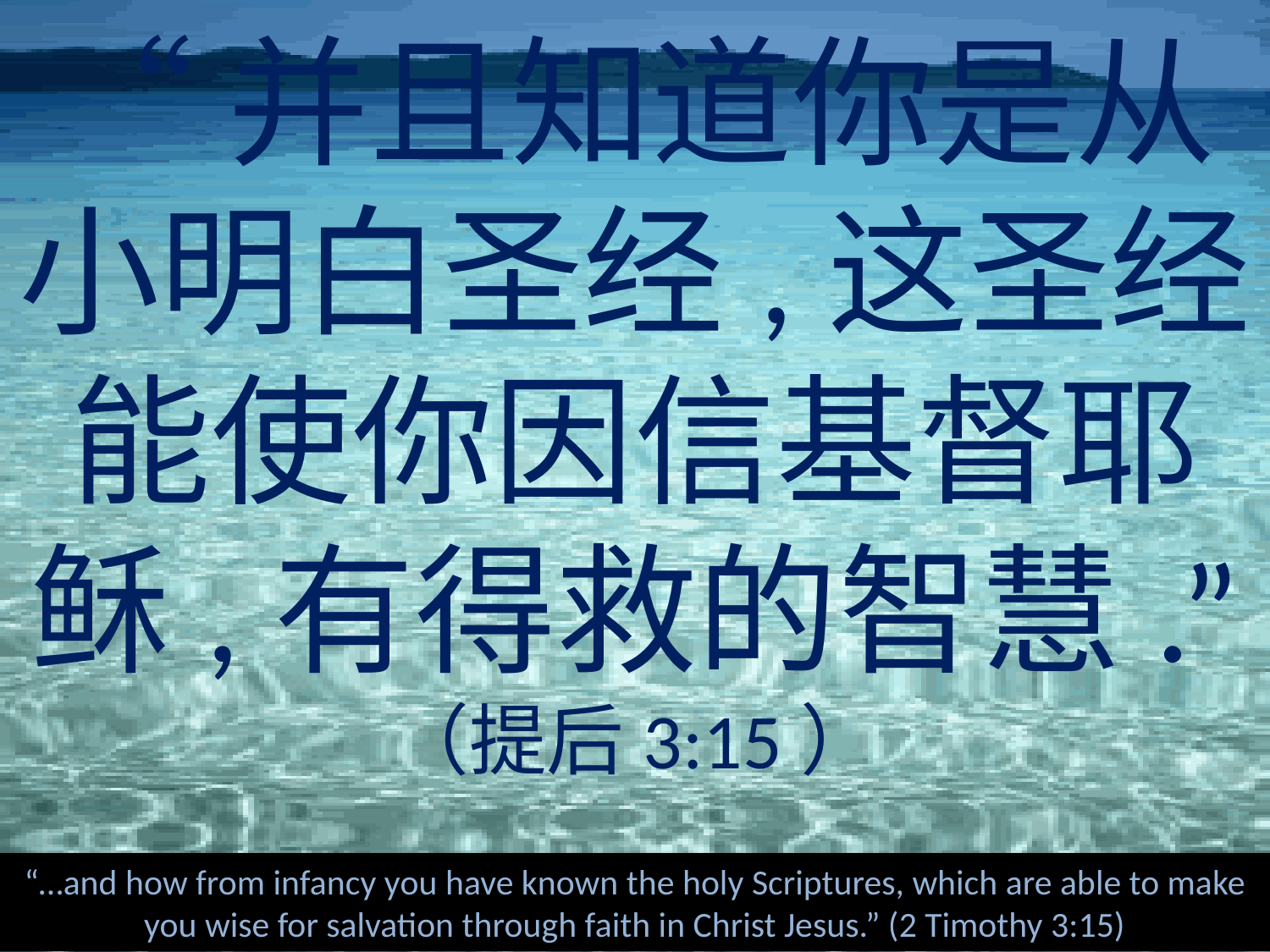

# “并且知道你是从小明白圣经,这圣经能使你因信基督耶稣,有得救的智慧.” （提后3:15）
“…and how from infancy you have known the holy Scriptures, which are able to make you wise for salvation through faith in Christ Jesus.” (2 Timothy 3:15)